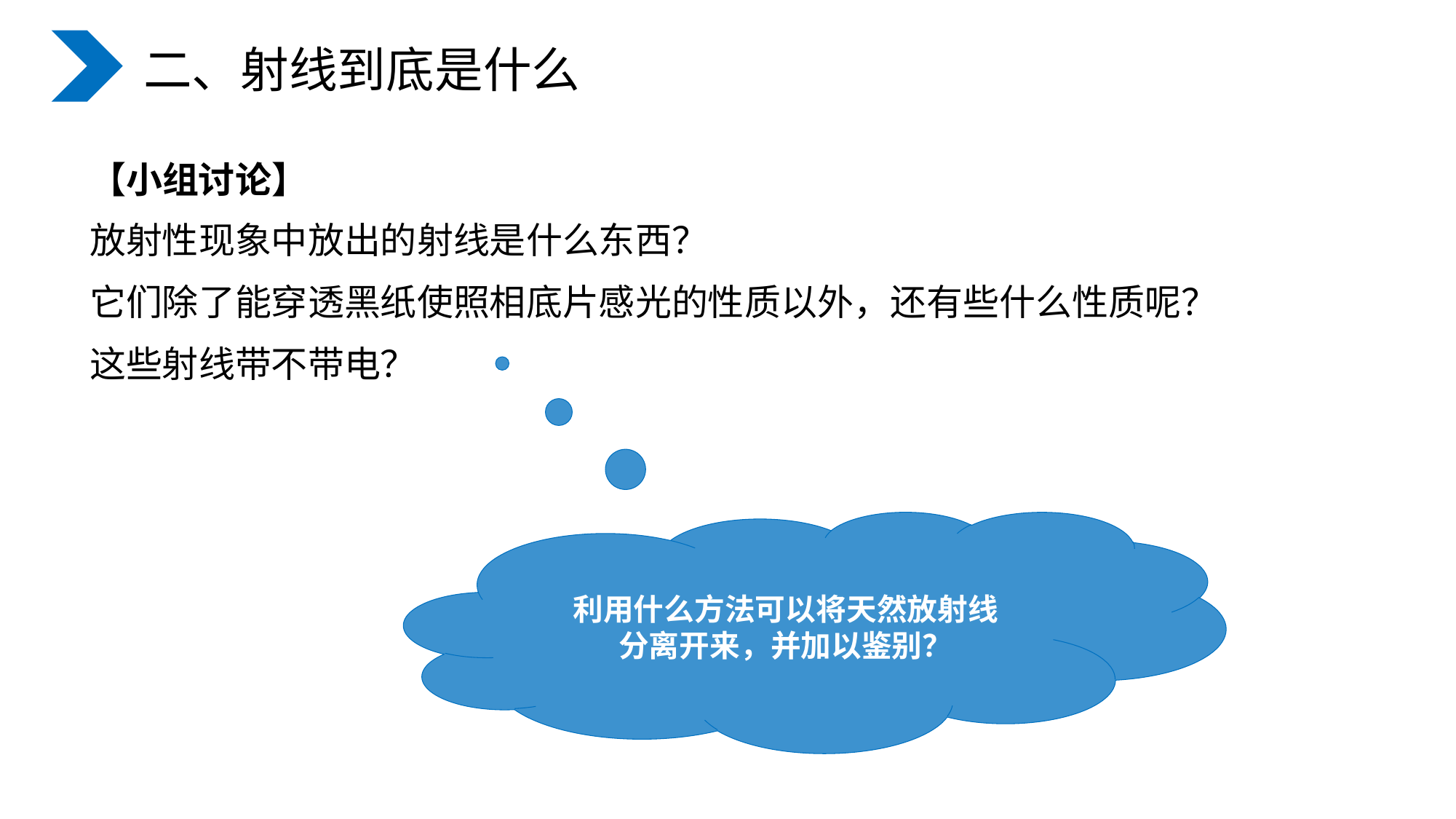

二、射线到底是什么
【小组讨论】
放射性现象中放出的射线是什么东西？
它们除了能穿透黑纸使照相底片感光的性质以外，还有些什么性质呢？
这些射线带不带电？
利用什么方法可以将天然放射线
分离开来，并加以鉴别？